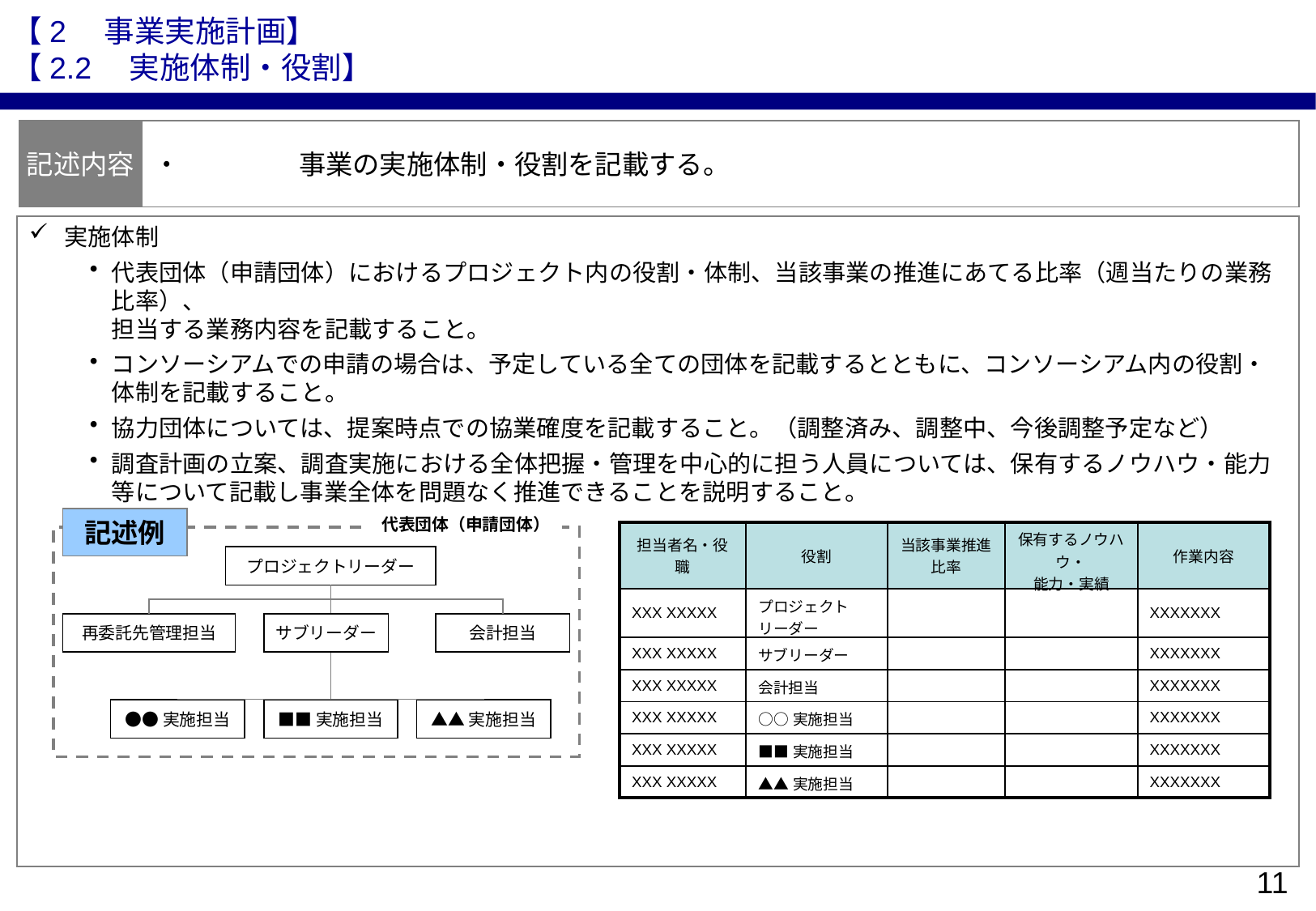

【2　事業実施計画】
【2.2　実施体制・役割】
記述内容
・	事業の実施体制・役割を記載する。
実施体制
代表団体（申請団体）におけるプロジェクト内の役割・体制、当該事業の推進にあてる比率（週当たりの業務比率）、
担当する業務内容を記載すること。
コンソーシアムでの申請の場合は、予定している全ての団体を記載するとともに、コンソーシアム内の役割・体制を記載すること。
協力団体については、提案時点での協業確度を記載すること。（調整済み、調整中、今後調整予定など）
調査計画の立案、調査実施における全体把握・管理を中心的に担う人員については、保有するノウハウ・能力等について記載し事業全体を問題なく推進できることを説明すること。

記述例

代表団体（申請団体）
| 担当者名・役職 | 役割 | 当該事業推進比率 | 保有するノウハウ・ 能力・実績 | 作業内容 |
| --- | --- | --- | --- | --- |
| XXX XXXXX | プロジェクトリーダー |  |  | XXXXXXX |
| XXX XXXXX | サブリーダー |  |  | XXXXXXX |
| XXX XXXXX | 会計担当 |  |  | XXXXXXX |
| XXX XXXXX | ○○実施担当 |  |  | XXXXXXX |
| XXX XXXXX | ■■実施担当 |  |  | XXXXXXX |
| XXX XXXXX | ▲▲実施担当 |  |  | XXXXXXX |

プロジェクトリーダー
再委託先管理担当
サブリーダー
会計担当
●●実施担当
■■実施担当
▲▲実施担当